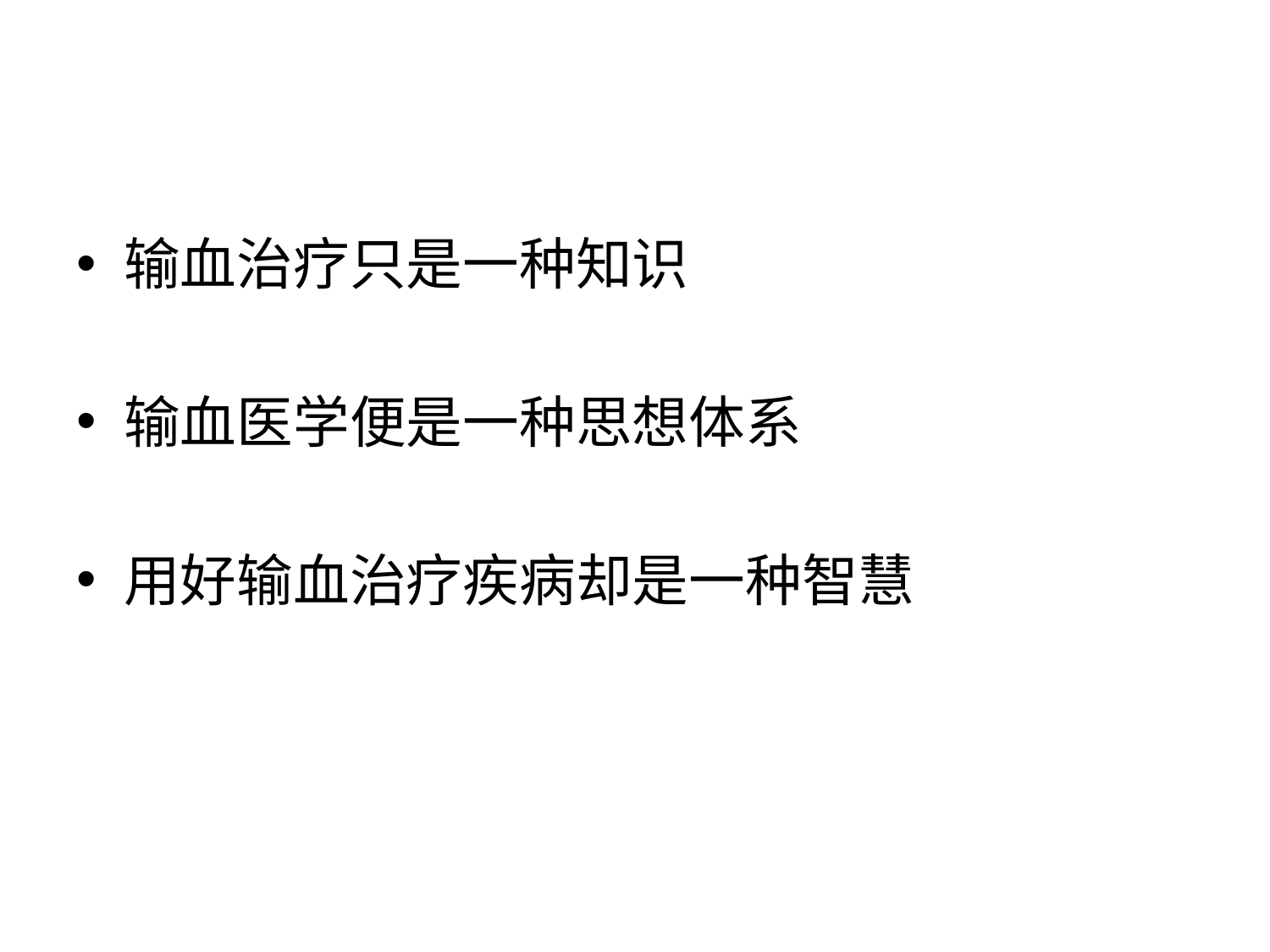

#
输血治疗只是一种知识

输血医学便是一种思想体系

用好输血治疗疾病却是一种智慧